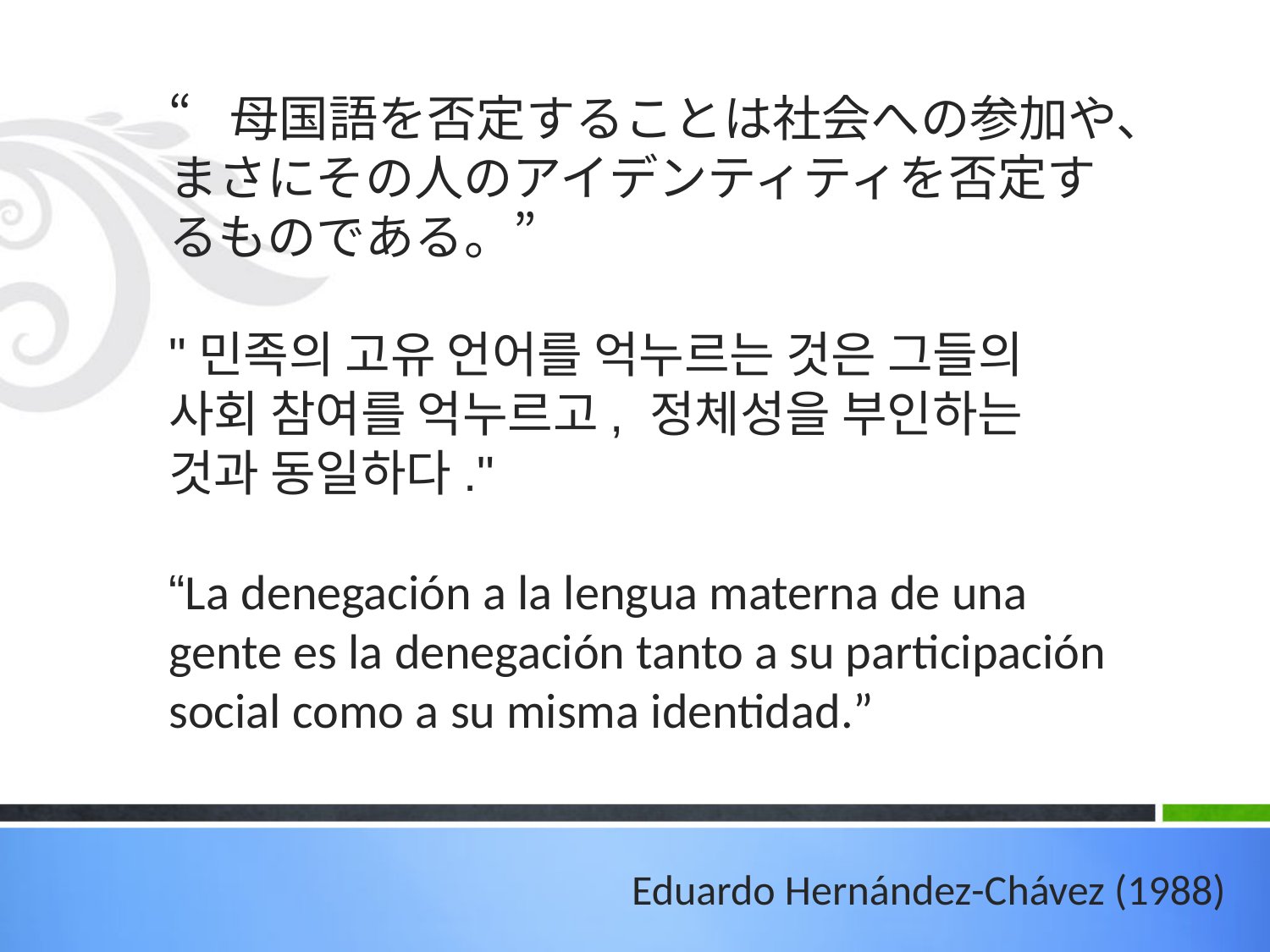

# “母国語を否定することは社会への参加や、まさにその人のアイデンティティを否定するものである。” "민족의 고유 언어를 억누르는 것은 그들의 사회 참여를 억누르고, 정체성을 부인하는 것과 동일하다." “La denegación a la lengua materna de una gente es la denegación tanto a su participación social como a su misma identidad.”
Eduardo Hernández-Chávez (1988)